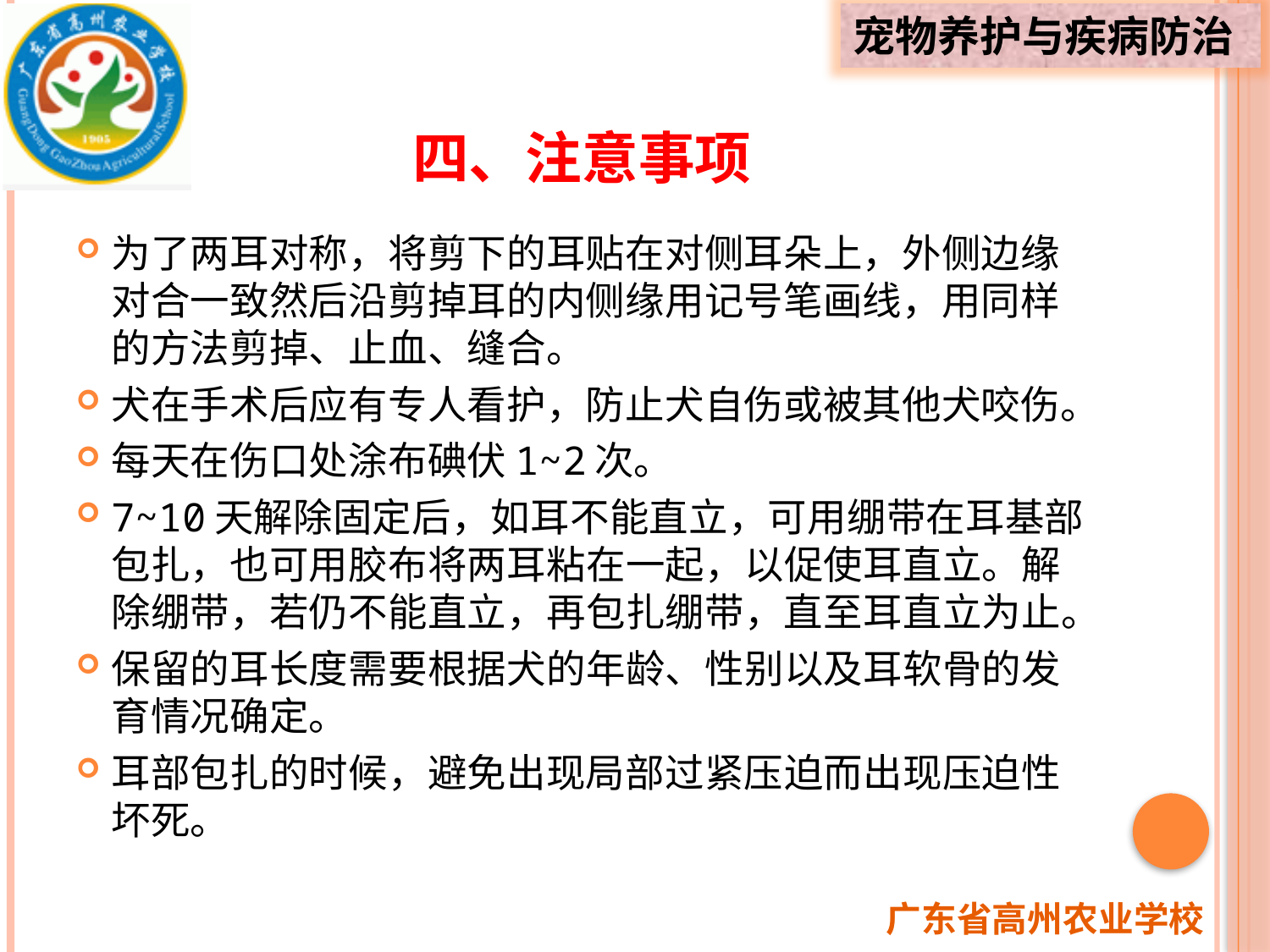

# 四、注意事项
为了两耳对称，将剪下的耳贴在对侧耳朵上，外侧边缘对合一致然后沿剪掉耳的内侧缘用记号笔画线，用同样的方法剪掉、止血、缝合。
犬在手术后应有专人看护，防止犬自伤或被其他犬咬伤。
每天在伤口处涂布碘伏1~2次。
7~10天解除固定后，如耳不能直立，可用绷带在耳基部包扎，也可用胶布将两耳粘在一起，以促使耳直立。解除绷带，若仍不能直立，再包扎绷带，直至耳直立为止。
保留的耳长度需要根据犬的年龄、性别以及耳软骨的发育情况确定。
耳部包扎的时候，避免出现局部过紧压迫而出现压迫性坏死。